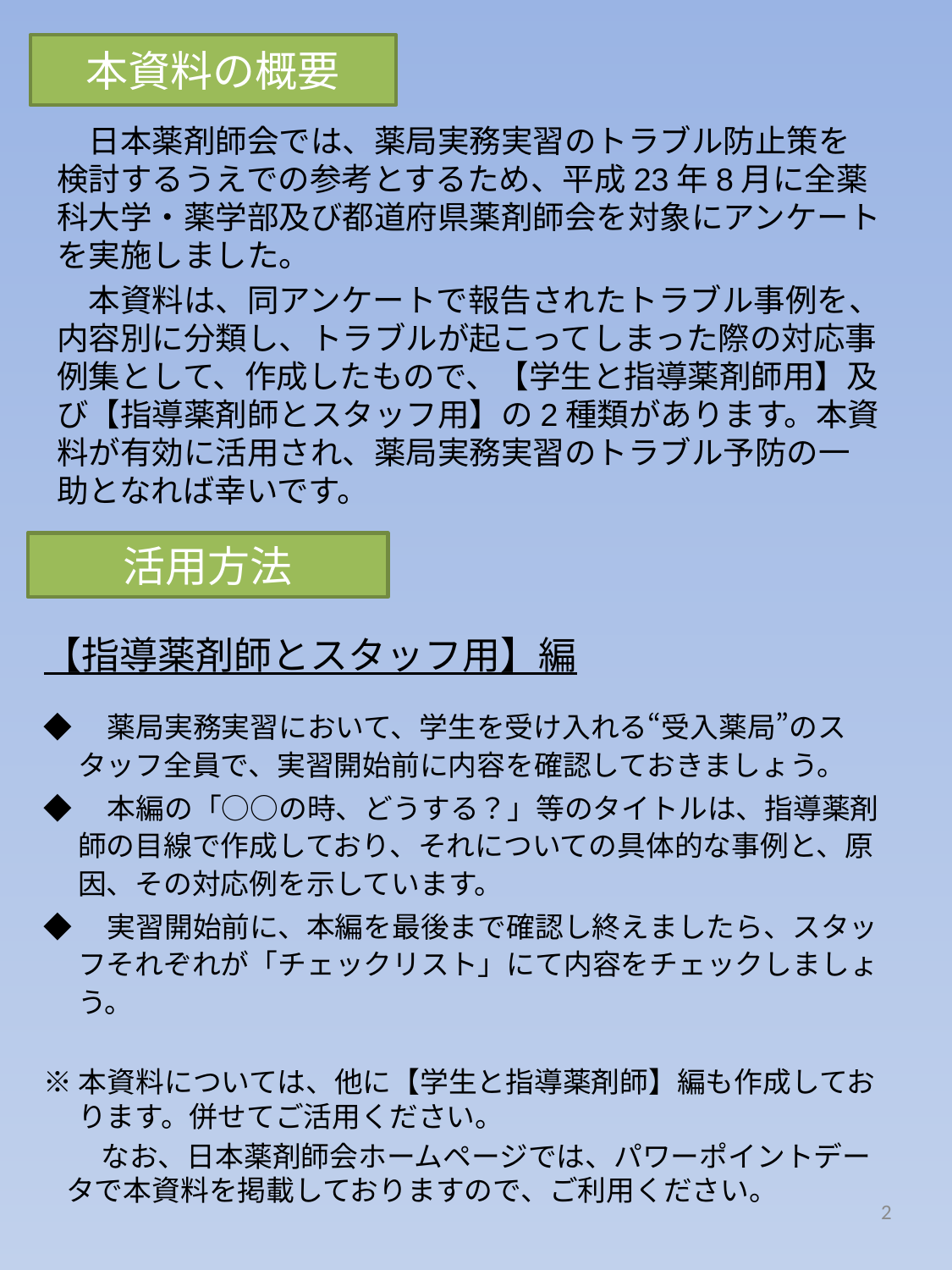

# 本資料の概要
　日本薬剤師会では、薬局実務実習のトラブル防止策を検討するうえでの参考とするため、平成23年8月に全薬科大学・薬学部及び都道府県薬剤師会を対象にアンケートを実施しました。
　本資料は、同アンケートで報告されたトラブル事例を、内容別に分類し、トラブルが起こってしまった際の対応事例集として、作成したもので、【学生と指導薬剤師用】及び【指導薬剤師とスタッフ用】の2種類があります。本資料が有効に活用され、薬局実務実習のトラブル予防の一助となれば幸いです。

活用方法
【指導薬剤師とスタッフ用】編

◆　薬局実務実習において、学生を受け入れる“受入薬局”のスタッフ全員で、実習開始前に内容を確認しておきましょう。
◆　本編の「○○の時、どうする？」等のタイトルは、指導薬剤師の目線で作成しており、それについての具体的な事例と、原因、その対応例を示しています。
◆　実習開始前に、本編を最後まで確認し終えましたら、スタッフそれぞれが「チェックリスト」にて内容をチェックしましょう。

※本資料については、他に【学生と指導薬剤師】編も作成しております。併せてご活用ください。
　　なお、日本薬剤師会ホームページでは、パワーポイントデータで本資料を掲載しておりますので、ご利用ください。
2